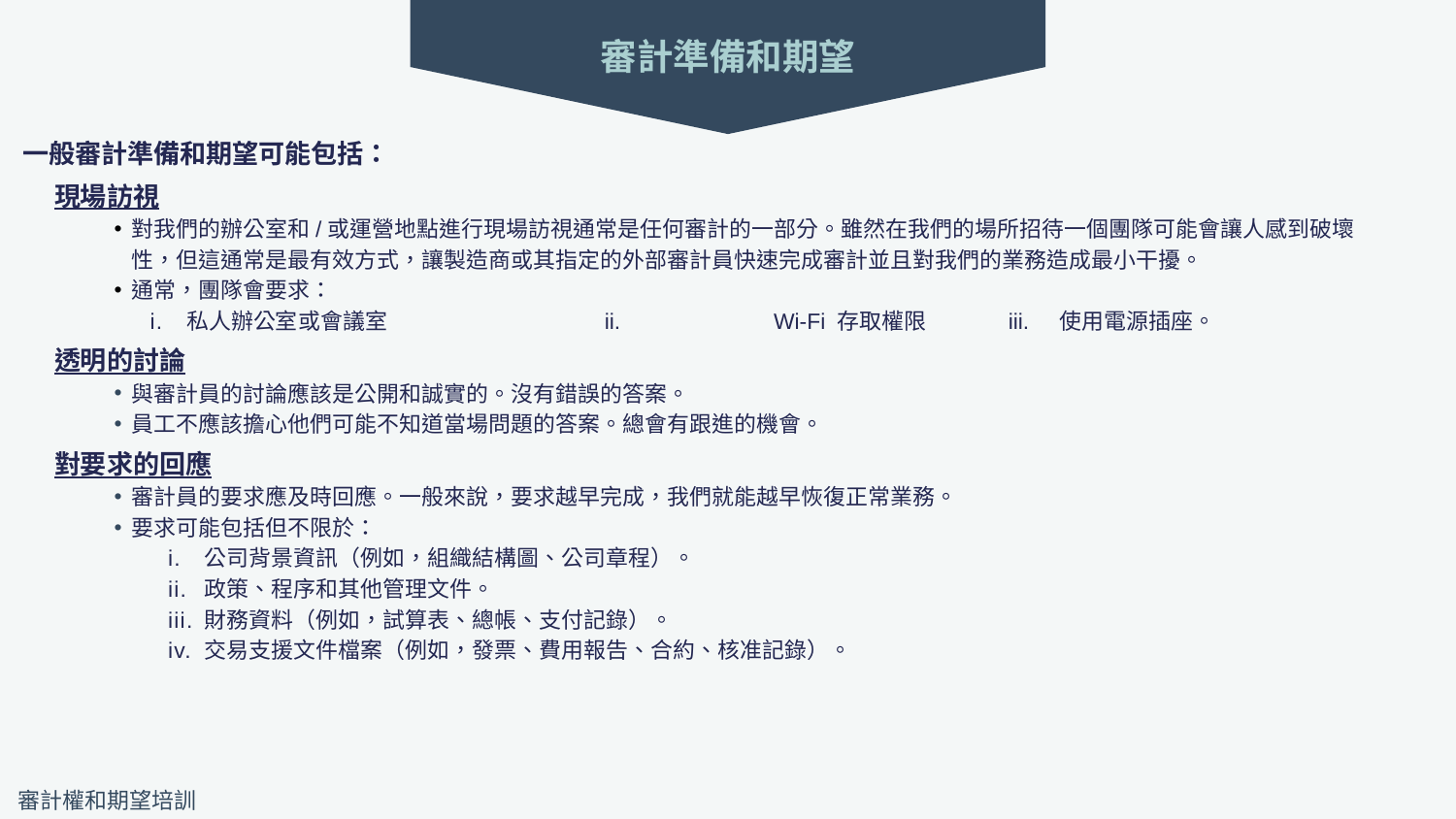

審計準備和期望
一般審計準備和期望可能包括：
現場訪視
對我們的辦公室和/或運營地點進行現場訪視通常是任何審計的一部分。雖然在我們的場所招待一個團隊可能會讓人感到破壞性，但這通常是最有效方式，讓製造商或其指定的外部審計員快速完成審計並且對我們的業務造成最小干擾。
通常，團隊會要求：
私人辦公室或會議室
透明的討論
與審計員的討論應該是公開和誠實的。沒有錯誤的答案。
員工不應該擔心他們可能不知道當場問題的答案。總會有跟進的機會。
對要求的回應
審計員的要求應及時回應。一般來說，要求越早完成，我們就能越早恢復正常業務。
要求可能包括但不限於：
公司背景資訊（例如，組織結構圖、公司章程）。
政策、程序和其他管理文件。
財務資料（例如，試算表、總帳、支付記錄）。
交易支援文件檔案（例如，發票、費用報告、合約、核准記錄）。
ii.	Wi-Fi 存取權限               iii.	使用電源插座。